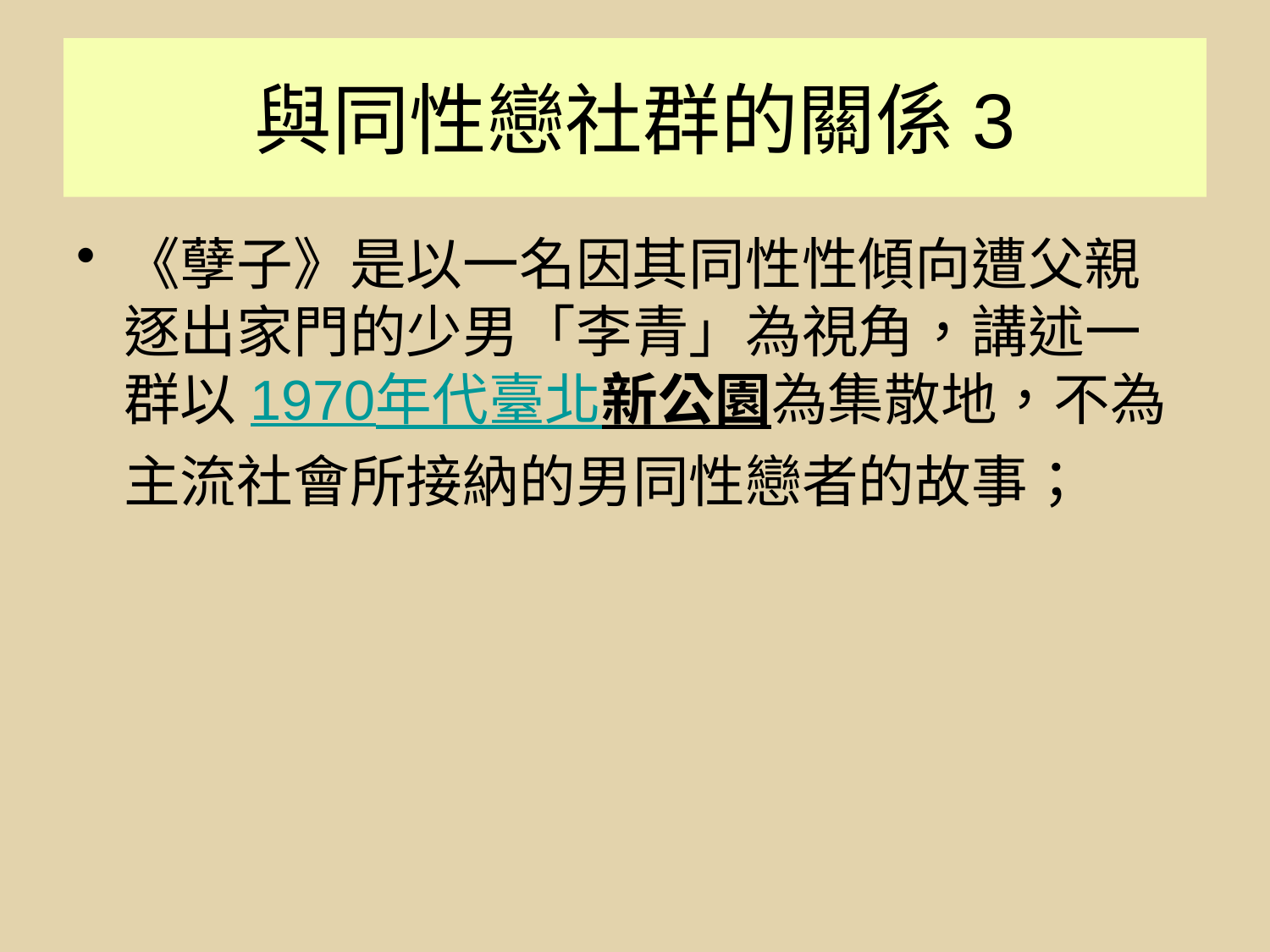

# 與同性戀社群的關係3
《孽子》是以一名因其同性性傾向遭父親逐出家門的少男「李青」為視角，講述一群以1970年代臺北新公園為集散地，不為主流社會所接納的男同性戀者的故事；